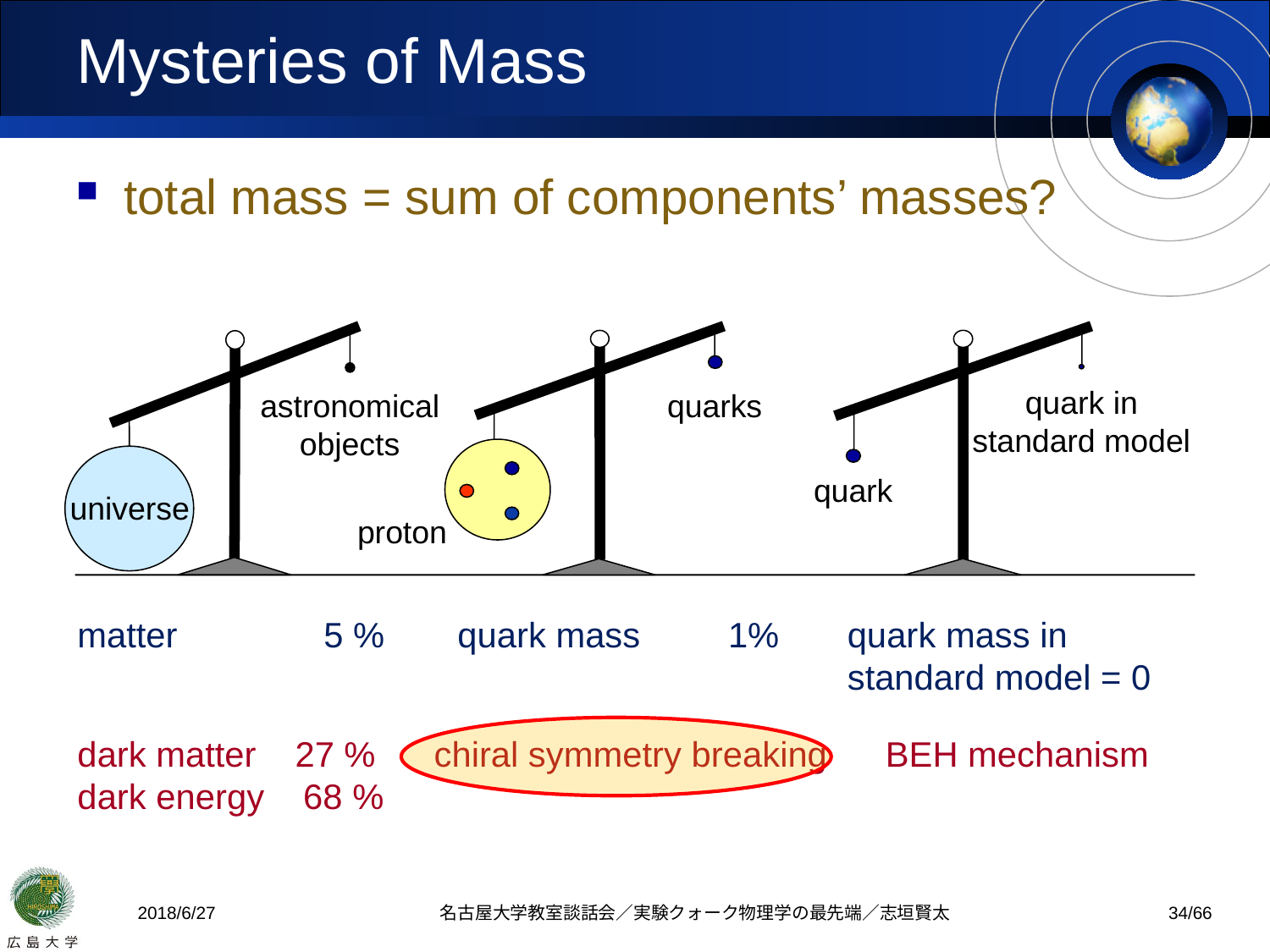

# Mysteries of Mass
total mass = sum of components’ masses?

quark in standard model
astronomical objects
quarks

quark
universe
proton

matter               5 %

quark mass         1%
quark mass in standard model = 0

dark matter    27 %      chiral symmetry breaking      BEH mechanism
dark energy    68 %
2018/6/27
名古屋大学教室談話会／実験クォーク物理学の最先端／志垣賢太
34/66